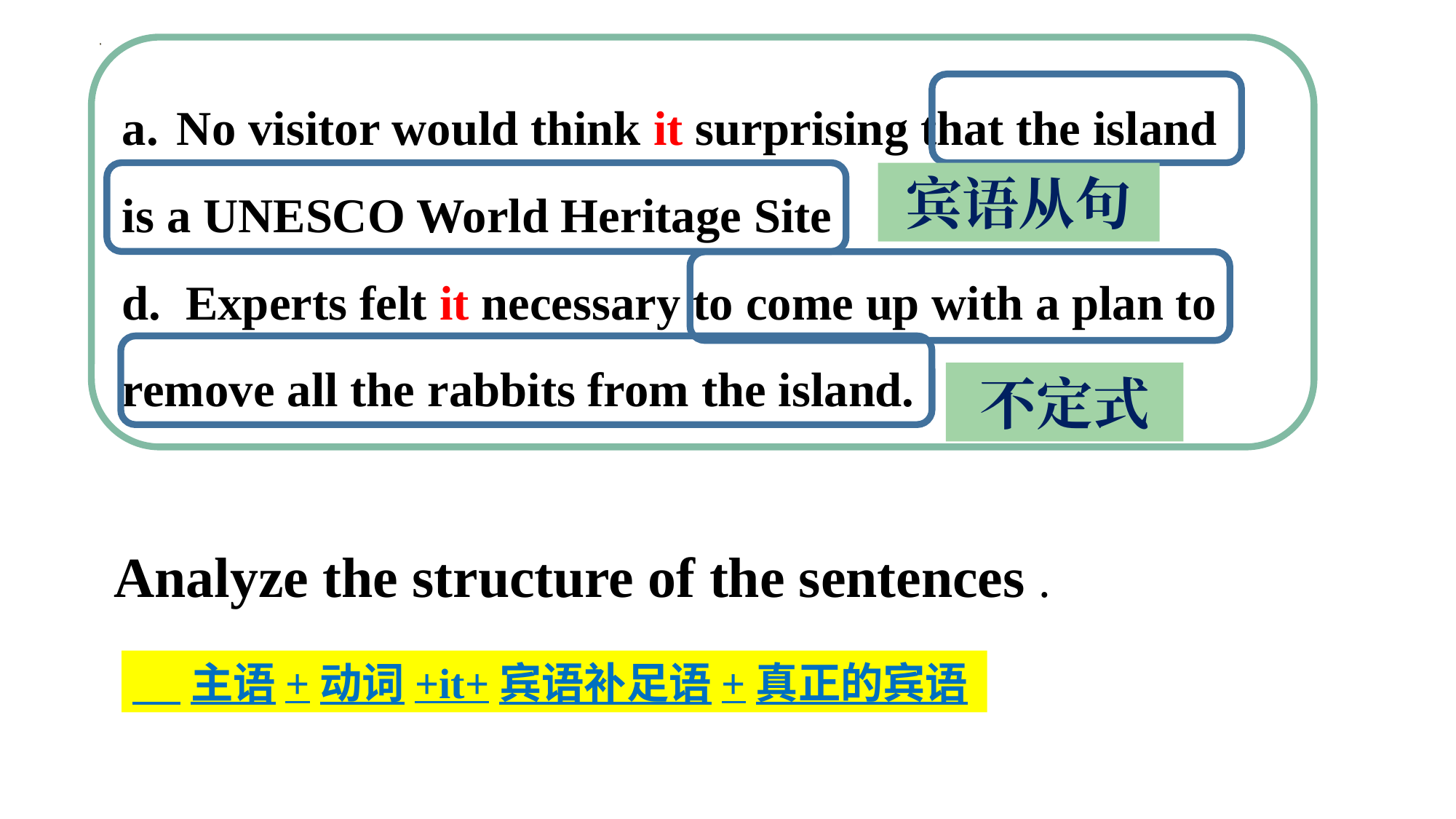

No visitor would think it surprising that the island
is a UNESCO World Heritage Site
d.  Experts felt it necessary to come up with a plan to remove all the rabbits from the island.

宾语从句

83%

58%
不定式
Analyze the structure of the sentences .
     主语+动词+it+宾语补足语+真正的宾语